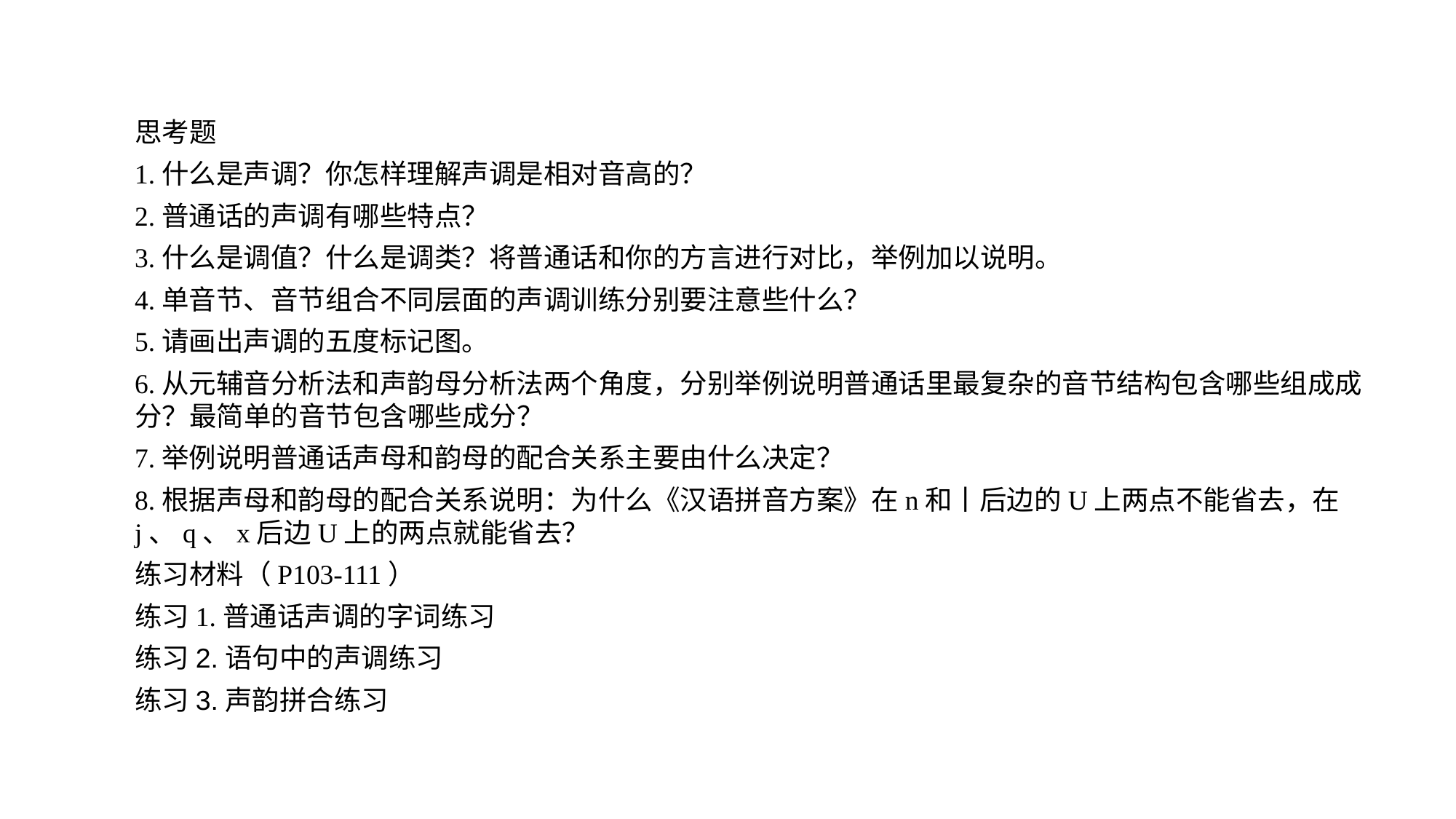

思考题
1.什么是声调？你怎样理解声调是相对音高的？
2.普通话的声调有哪些特点？
3.什么是调值？什么是调类？将普通话和你的方言进行对比，举例加以说明。
4.单音节、音节组合不同层面的声调训练分别要注意些什么？
5.请画出声调的五度标记图。
6.从元辅音分析法和声韵母分析法两个角度，分别举例说明普通话里最复杂的音节结构包含哪些组成成分？最简单的音节包含哪些成分？
7.举例说明普通话声母和韵母的配合关系主要由什么决定？
8.根据声母和韵母的配合关系说明：为什么《汉语拼音方案》在n和丨后边的U上两点不能省去，在j、q、x后边U上的两点就能省去？
练习材料（P103-111）
练习1.普通话声调的字词练习
练习2.语句中的声调练习
练习3.声韵拼合练习